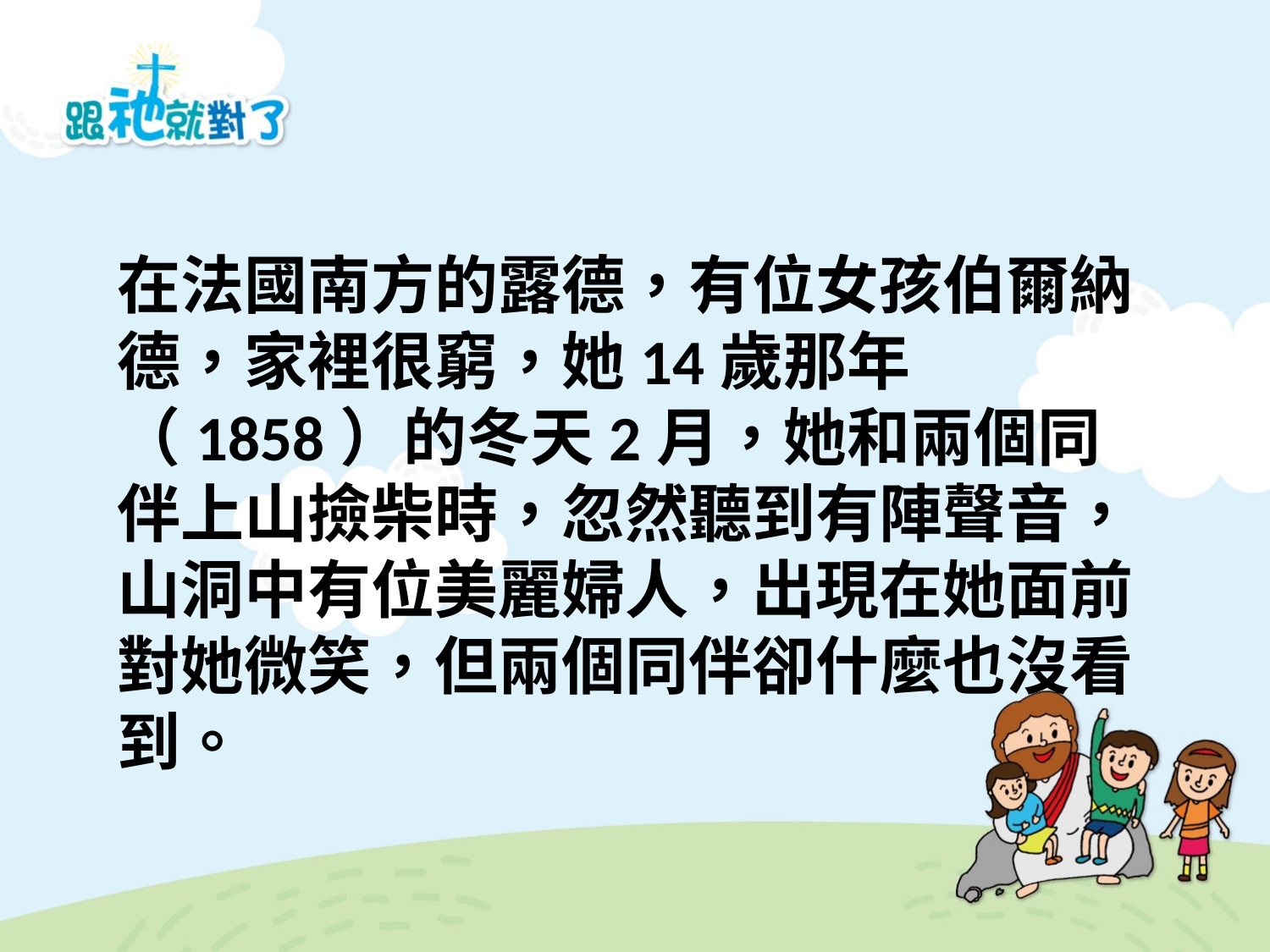

在法國南方的露德，有位女孩伯爾納德，家裡很窮，她14歲那年（1858）的冬天2月，她和兩個同伴上山撿柴時，忽然聽到有陣聲音，山洞中有位美麗婦人，出現在她面前對她微笑，但兩個同伴卻什麼也沒看到。